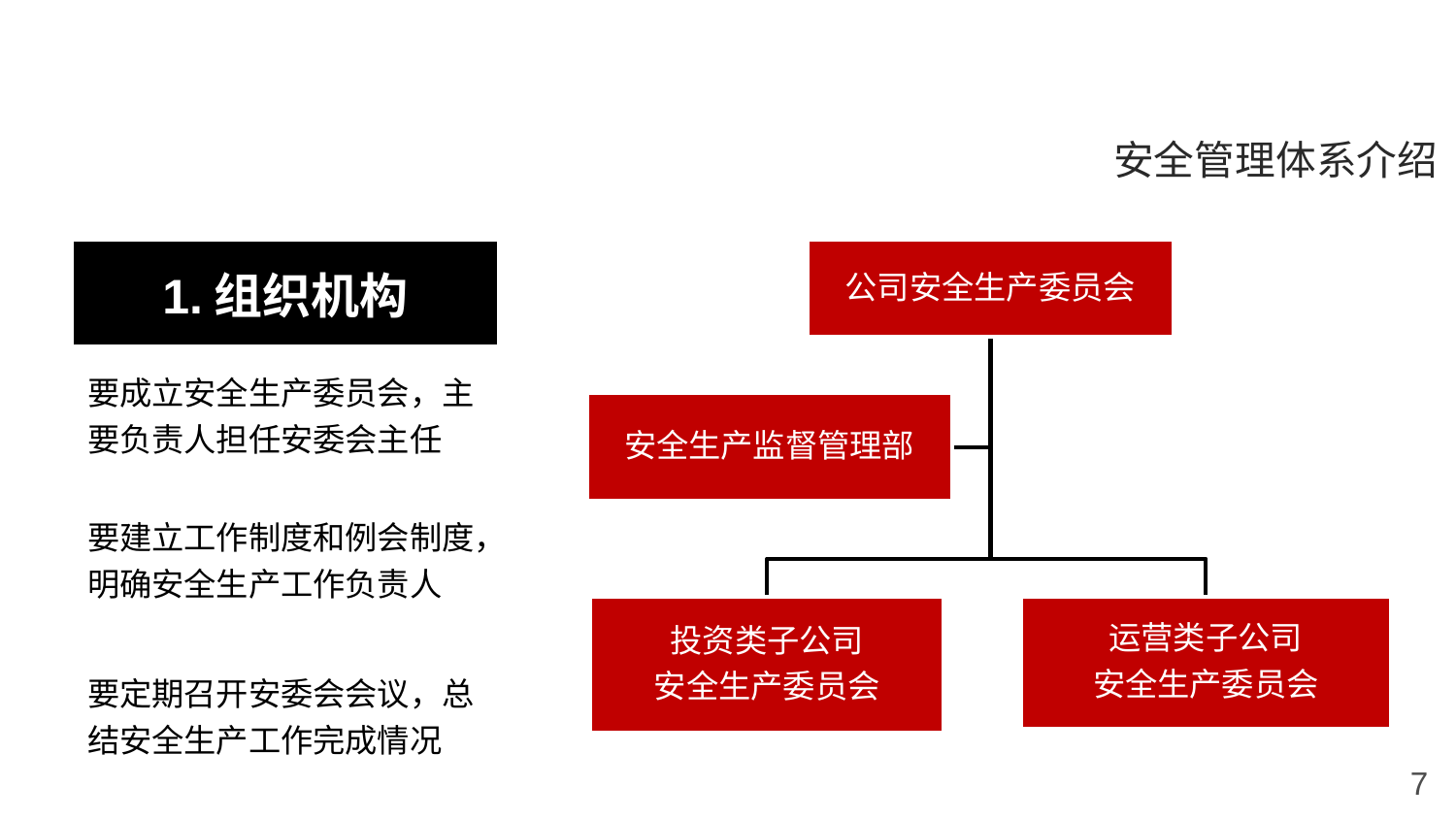

安全管理体系介绍
公司安全生产委员会
投资类子公司
安全生产委员会
运营类子公司
安全生产委员会
安全生产监督管理部
| 1.组织机构 |
| --- |
| 要成立安全生产委员会，主要负责人担任安委会主任 |
| 要建立工作制度和例会制度，明确安全生产工作负责人 |
| 要定期召开安委会会议，总结安全生产工作完成情况 |